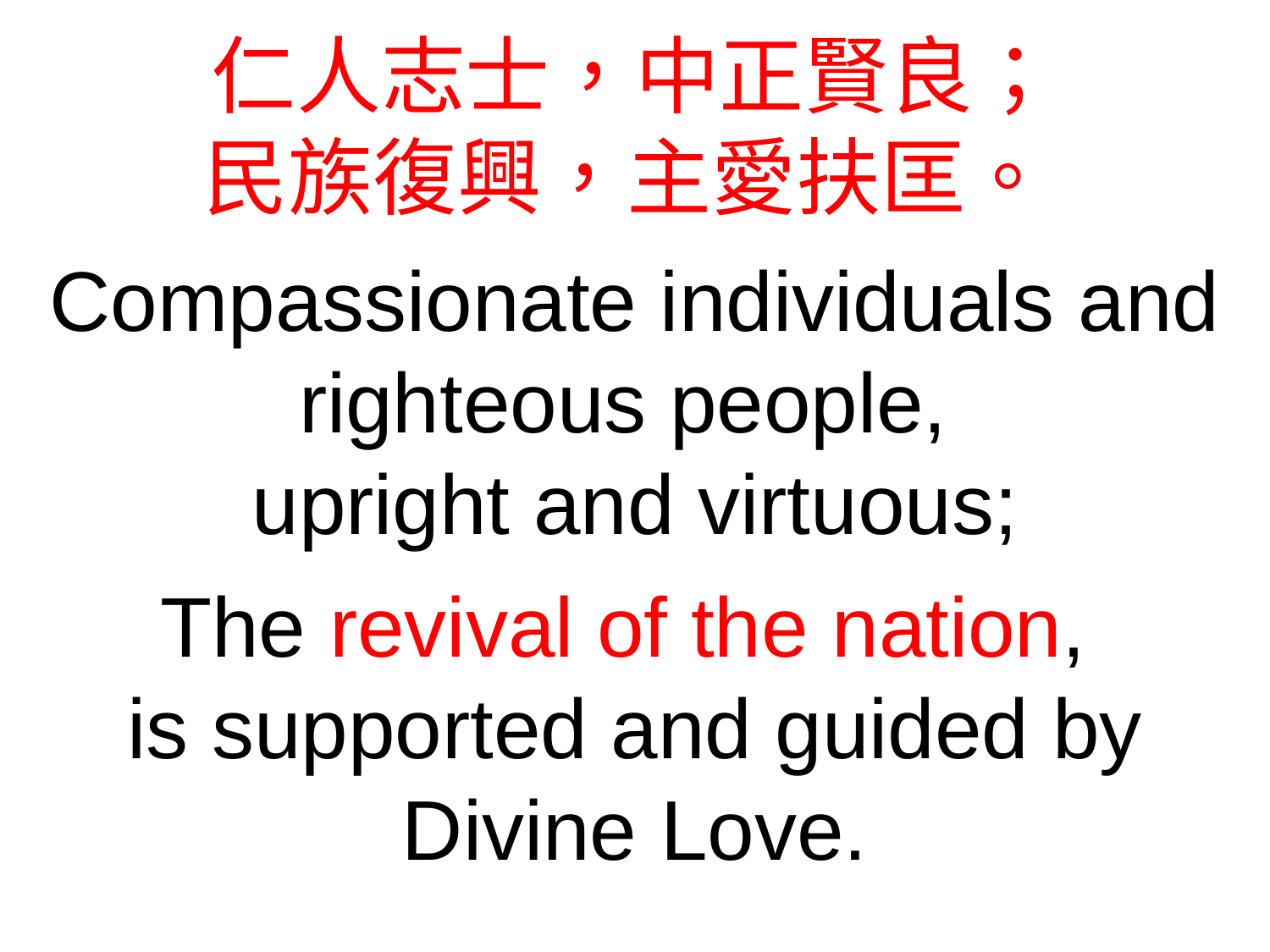

仁人志士，中正賢良；
民族復興，主愛扶匡。
Compassionate individuals and righteous people,
upright and virtuous;
The revival of the nation,
is supported and guided by Divine Love.